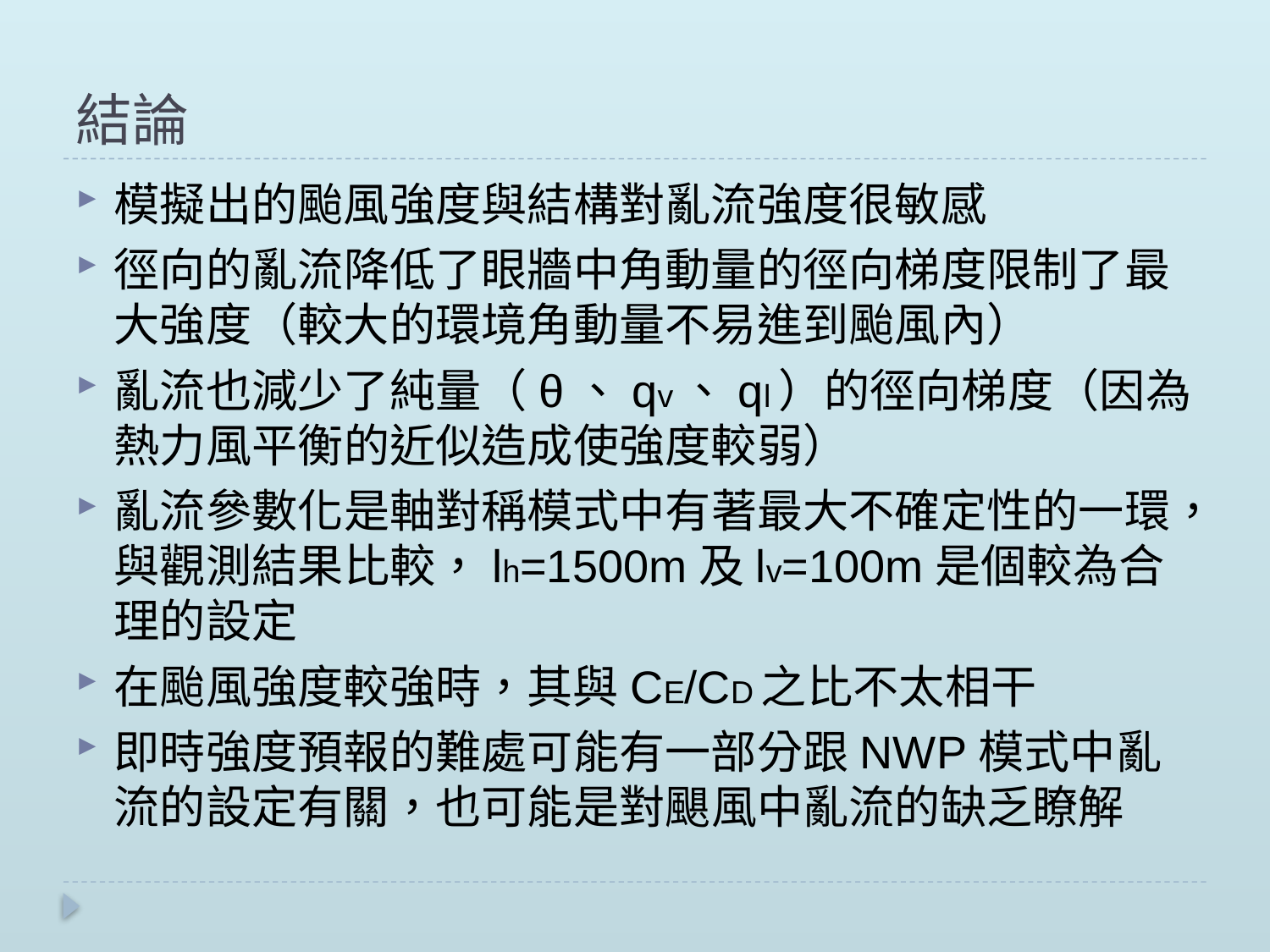

# 結論
模擬出的颱風強度與結構對亂流強度很敏感
徑向的亂流降低了眼牆中角動量的徑向梯度限制了最大強度（較大的環境角動量不易進到颱風內）
亂流也減少了純量（θ、qv、ql）的徑向梯度（因為熱力風平衡的近似造成使強度較弱）
亂流參數化是軸對稱模式中有著最大不確定性的一環，與觀測結果比較，lh=1500m及lv=100m是個較為合理的設定
在颱風強度較強時，其與CE/CD之比不太相干
即時強度預報的難處可能有一部分跟NWP模式中亂流的設定有關，也可能是對颶風中亂流的缺乏瞭解